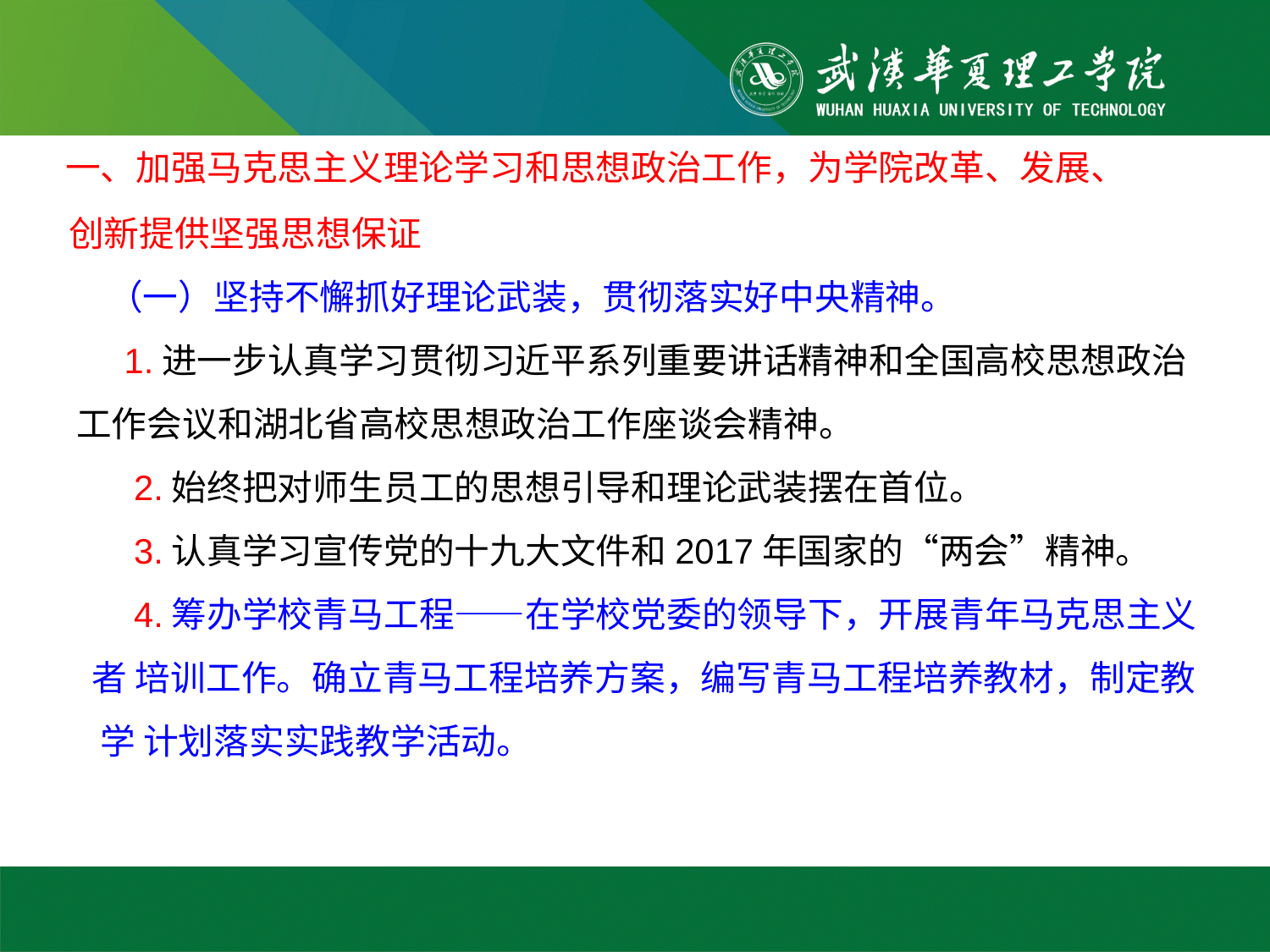

一、加强马克思主义理论学习和思想政治工作，为学院改革、发展、
        创新提供坚强思想保证
             （一）坚持不懈抓好理论武装，贯彻落实好中央精神。
             1.进一步认真学习贯彻习近平系列重要讲话精神和全国高校思想政治
         工作会议和湖北省高校思想政治工作座谈会精神。
              2.始终把对师生员工的思想引导和理论武装摆在首位。
              3.认真学习宣传党的十九大文件和2017年国家的“两会”精神。
              4.筹办学校青马工程——在学校党委的领导下，开展青年马克思主义
           者 培训工作。确立青马工程培养方案，编写青马工程培养教材，制定教
            学 计划落实实践教学活动。